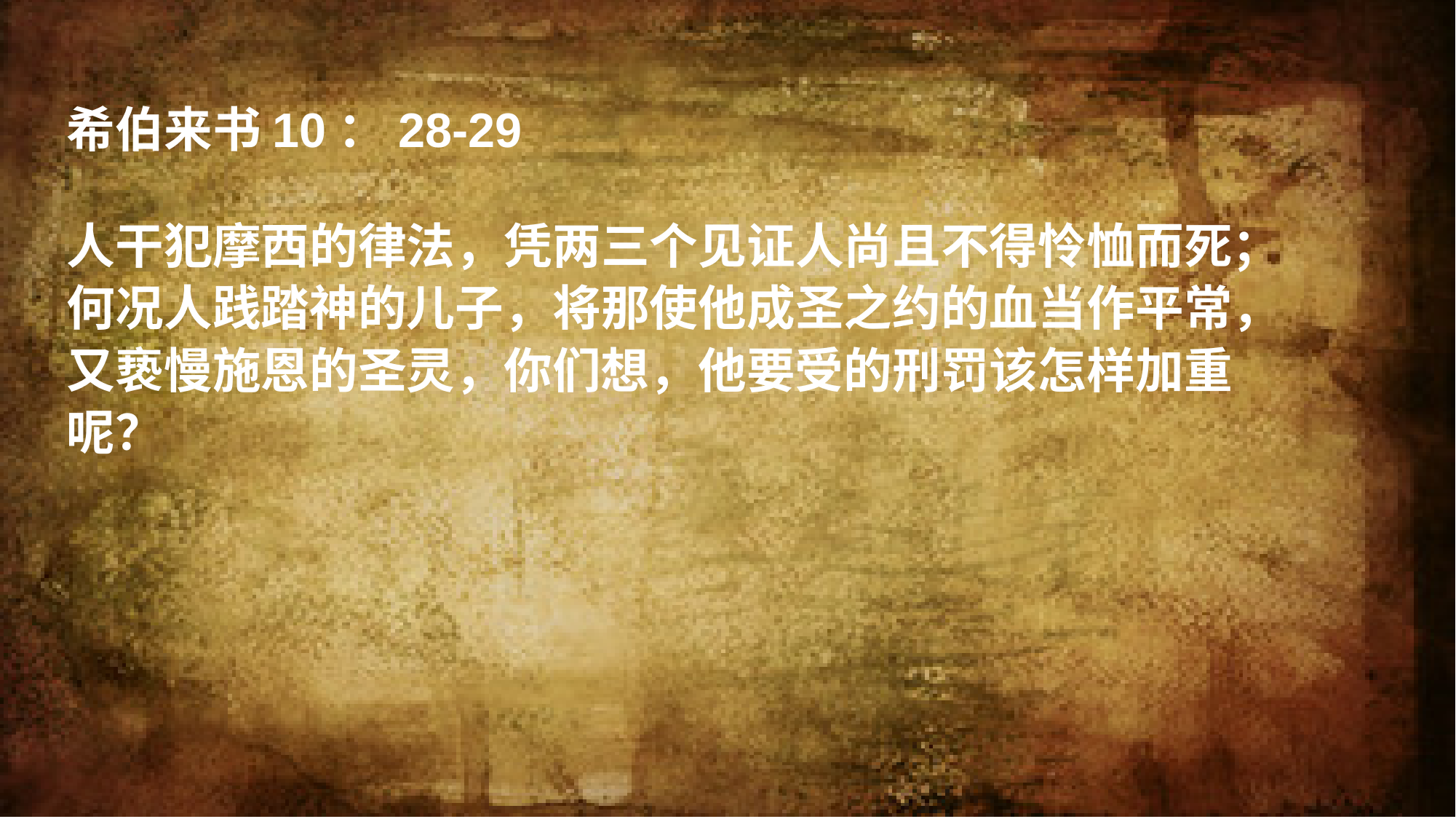

希伯来书10：28-29

人干犯摩西的律法，凭两三个见证人尚且不得怜恤而死；
何况人践踏神的儿子，将那使他成圣之约的血当作平常，又亵慢施恩的圣灵，你们想，他要受的刑罚该怎样加重呢？